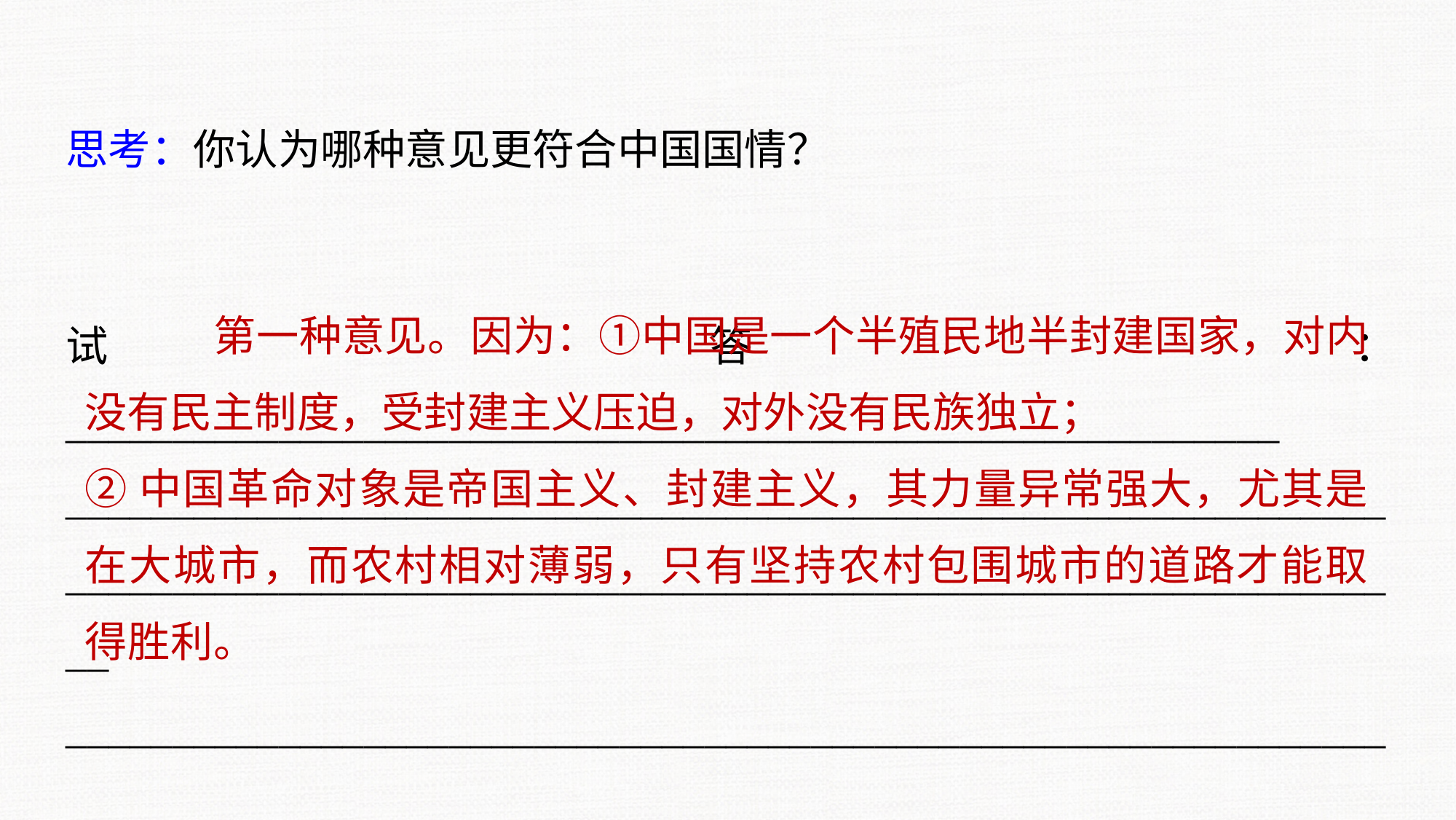

思考：你认为哪种意见更符合中国国情？
            第一种意见。因为：①中国是一个半殖民地半封建国家，对内没有民主制度，受封建主义压迫，对外没有民族独立；
②中国革命对象是帝国主义、封建主义，其力量异常强大，尤其是在大城市，而农村相对薄弱，只有坚持农村包围城市的道路才能取得胜利。
试答：_________________________________________________________
______________________________________________________________________________________________________________________________
_______________________________________________________________
_______________________________________________________________